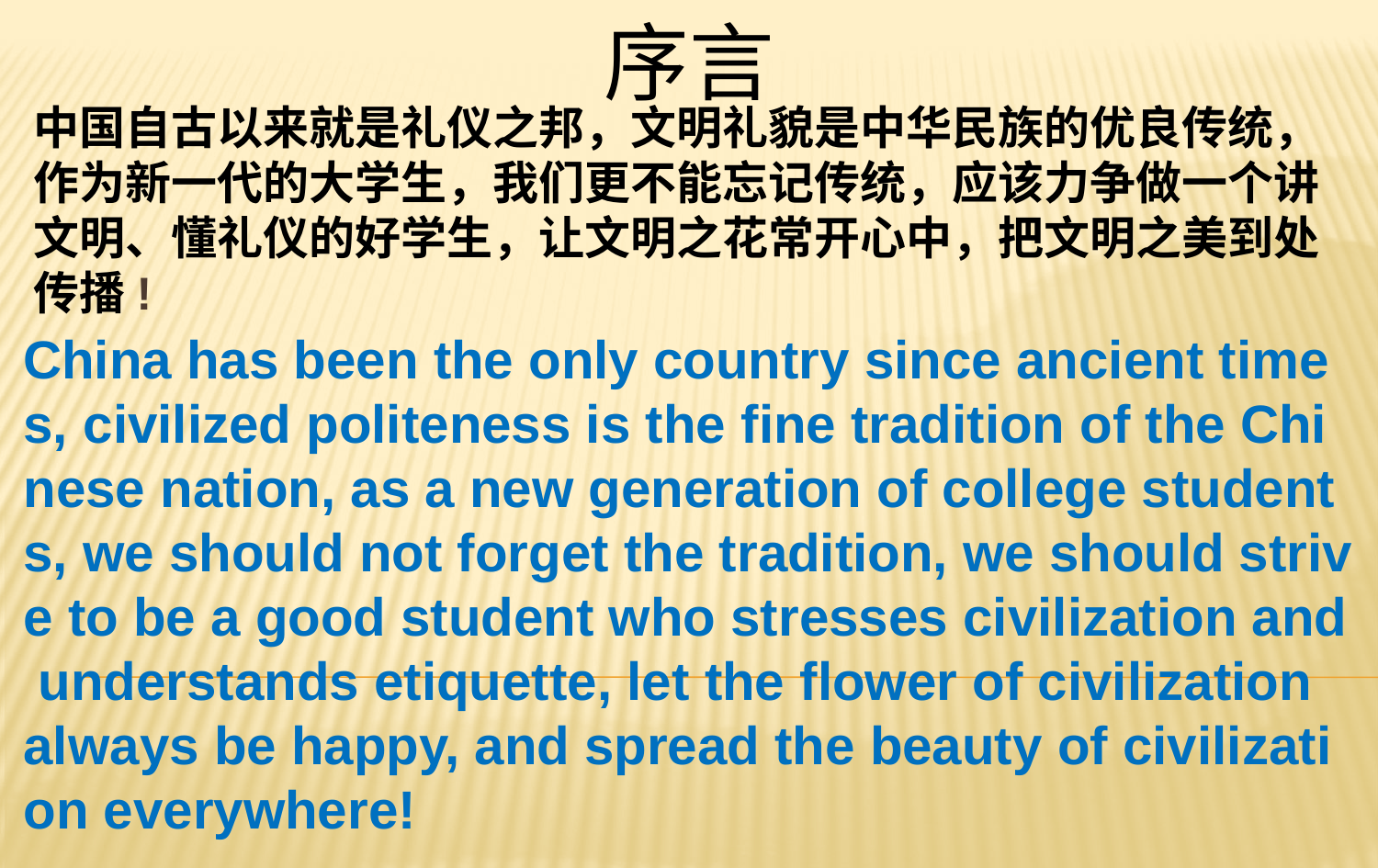

序言
# 中国自古以来就是礼仪之邦，文明礼貌是中华民族的优良传统，作为新一代的大学生，我们更不能忘记传统，应该力争做一个讲文明、懂礼仪的好学生，让文明之花常开心中，把文明之美到处传播!
China has been the only country since ancient times, civilized politeness is the fine tradition of the Chinese nation, as a new generation of college students, we should not forget the tradition, we should strive to be a good student who stresses civilization and understands etiquette, let the flower of civilization always be happy, and spread the beauty of civilization everywhere!